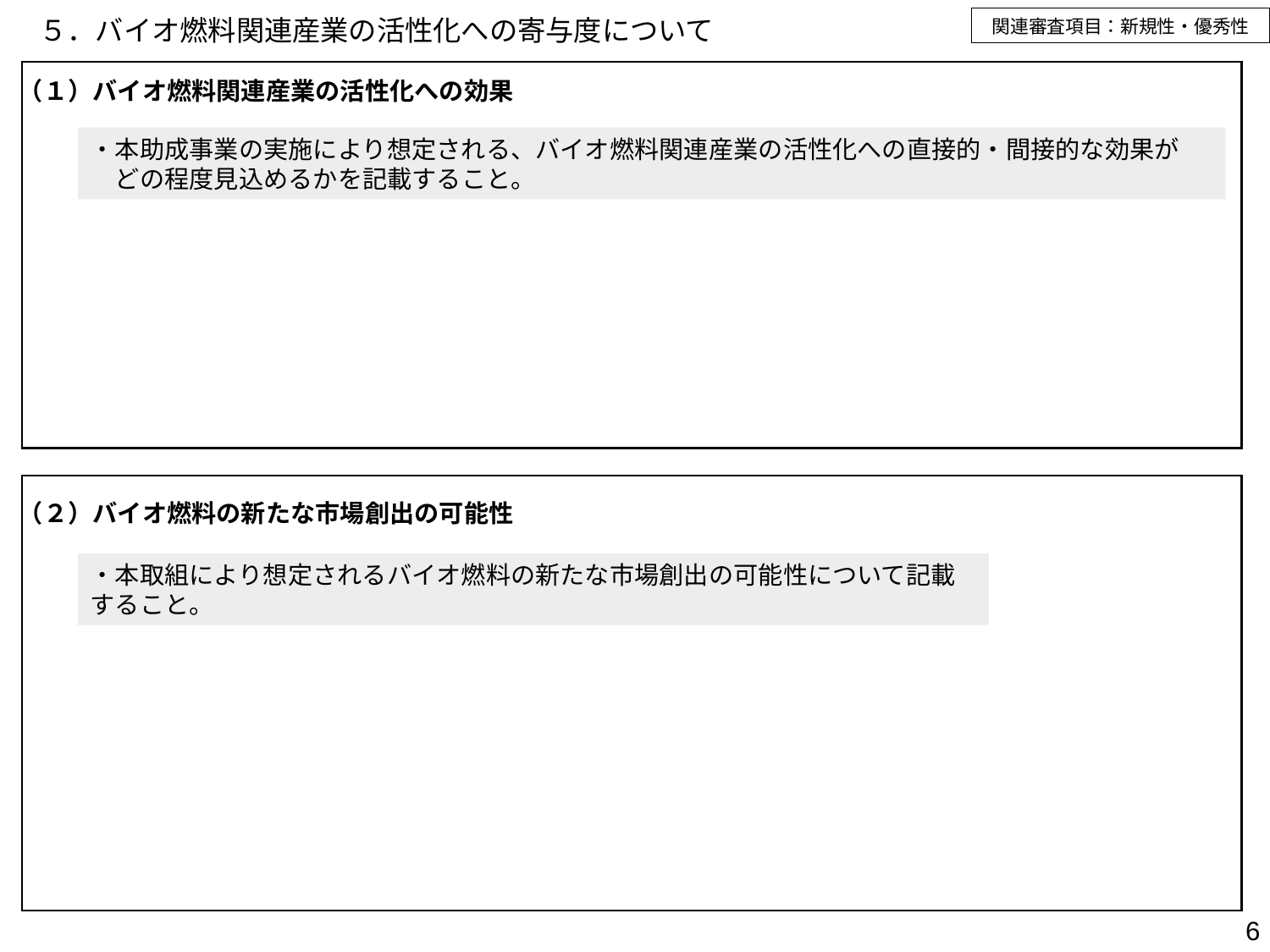

関連審査項目：新規性・優秀性
# ５．バイオ燃料関連産業の活性化への寄与度について

（１）バイオ燃料関連産業の活性化への効果
・本助成事業の実施により想定される、バイオ燃料関連産業の活性化への直接的・間接的な効果が
　どの程度見込めるかを記載すること。

（２）バイオ燃料の新たな市場創出の可能性
・本取組により想定されるバイオ燃料の新たな市場創出の可能性について記載すること。
6